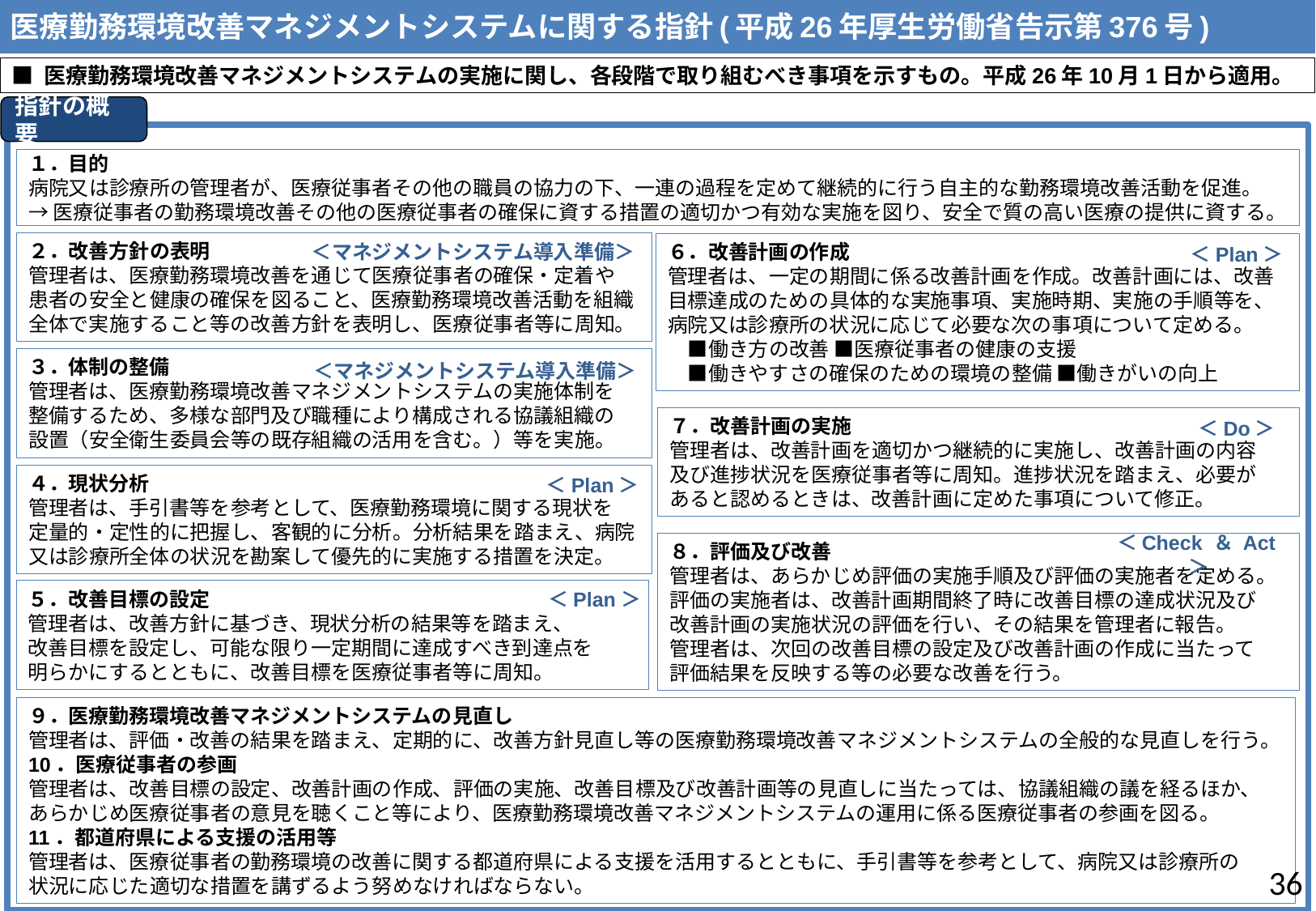

医療勤務環境改善マネジメントシステムに関する指針(平成26年厚生労働省告示第376号)
■ 医療勤務環境改善マネジメントシステムの実施に関し、各段階で取り組むべき事項を示すもの。平成26年10月1日から適用。
指針の概要

１．目的
病院又は診療所の管理者が、医療従事者その他の職員の協力の下、一連の過程を定めて継続的に行う自主的な勤務環境改善活動を促進。
→医療従事者の勤務環境改善その他の医療従事者の確保に資する措置の適切かつ有効な実施を図り、安全で質の高い医療の提供に資する。
２．改善方針の表明
管理者は、医療勤務環境改善を通じて医療従事者の確保・定着や
患者の安全と健康の確保を図ること、医療勤務環境改善活動を組織全体で実施すること等の改善方針を表明し、医療従事者等に周知。
６．改善計画の作成
管理者は、一定の期間に係る改善計画を作成。改善計画には、改善目標達成のための具体的な実施事項、実施時期、実施の手順等を、病院又は診療所の状況に応じて必要な次の事項について定める。
　■働き方の改善 ■医療従事者の健康の支援
　■働きやすさの確保のための環境の整備 ■働きがいの向上
＜マネジメントシステム導入準備＞
＜Plan＞
３．体制の整備
管理者は、医療勤務環境改善マネジメントシステムの実施体制を
整備するため、多様な部門及び職種により構成される協議組織の
設置（安全衛生委員会等の既存組織の活用を含む。）等を実施。
＜マネジメントシステム導入準備＞
７．改善計画の実施
管理者は、改善計画を適切かつ継続的に実施し、改善計画の内容
及び進捗状況を医療従事者等に周知。進捗状況を踏まえ、必要が
あると認めるときは、改善計画に定めた事項について修正。
＜Do＞
４．現状分析
管理者は、手引書等を参考として、医療勤務環境に関する現状を
定量的・定性的に把握し、客観的に分析。分析結果を踏まえ、病院又は診療所全体の状況を勘案して優先的に実施する措置を決定。
＜Plan＞
８．評価及び改善
管理者は、あらかじめ評価の実施手順及び評価の実施者を定める。
評価の実施者は、改善計画期間終了時に改善目標の達成状況及び
改善計画の実施状況の評価を行い、その結果を管理者に報告。
管理者は、次回の改善目標の設定及び改善計画の作成に当たって
評価結果を反映する等の必要な改善を行う。
＜Check ＆ Act＞
５．改善目標の設定
管理者は、改善方針に基づき、現状分析の結果等を踏まえ、
改善目標を設定し、可能な限り一定期間に達成すべき到達点を
明らかにするとともに、改善目標を医療従事者等に周知。
＜Plan＞
９．医療勤務環境改善マネジメントシステムの見直し
管理者は、評価・改善の結果を踏まえ、定期的に、改善方針見直し等の医療勤務環境改善マネジメントシステムの全般的な見直しを行う。
10．医療従事者の参画
管理者は、改善目標の設定、改善計画の作成、評価の実施、改善目標及び改善計画等の見直しに当たっては、協議組織の議を経るほか、
あらかじめ医療従事者の意見を聴くこと等により、医療勤務環境改善マネジメントシステムの運用に係る医療従事者の参画を図る。
11．都道府県による支援の活用等
管理者は、医療従事者の勤務環境の改善に関する都道府県による支援を活用するとともに、手引書等を参考として、病院又は診療所の
状況に応じた適切な措置を講ずるよう努めなければならない。
36